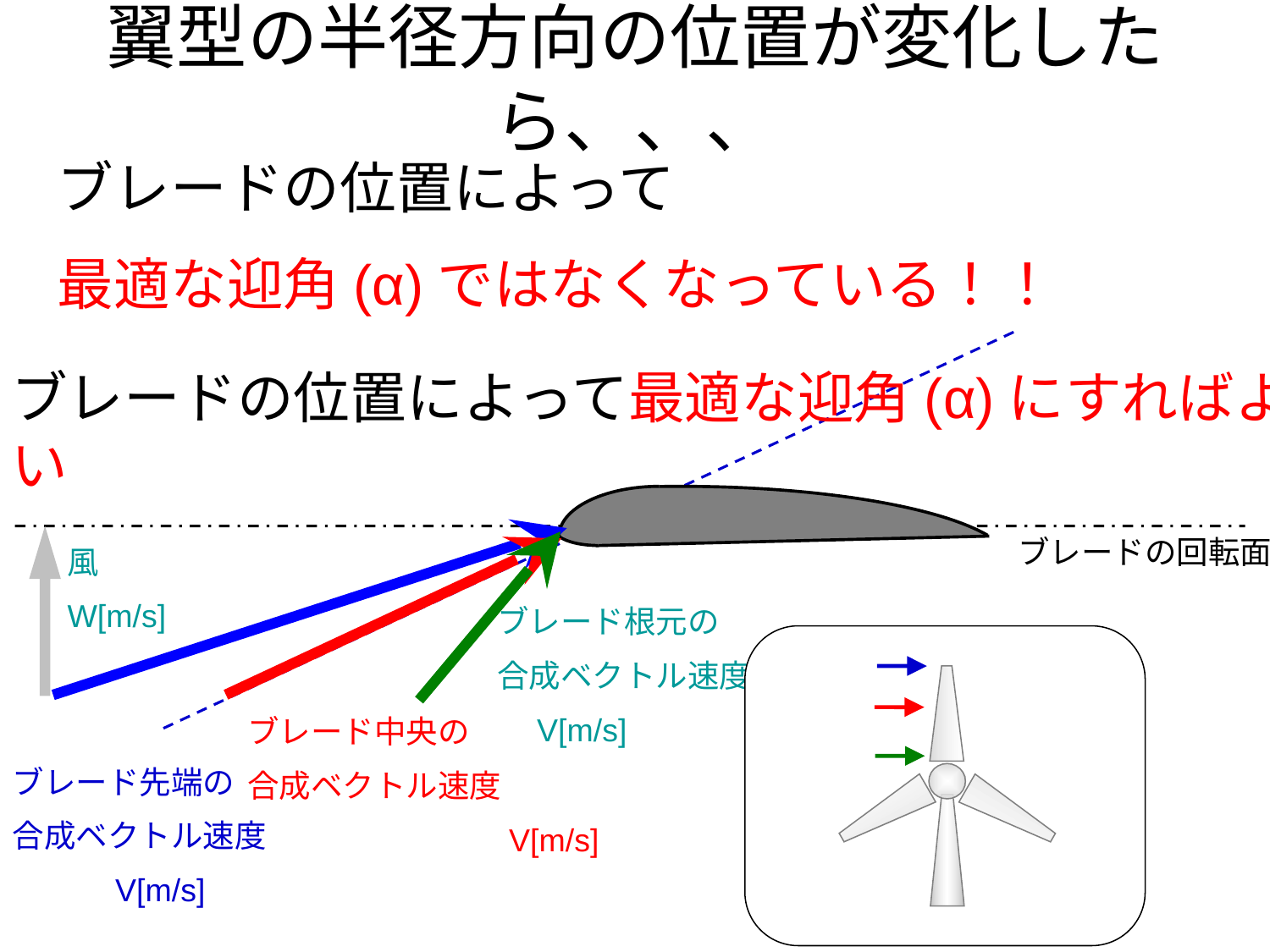

# 翼型の半径方向の位置が変化したら、、、
ブレードの位置によって
最適な迎角(α)ではなくなっている！！

ブレードの位置によって最適な迎角(α)にすればよい

ブレードの回転面

風
W[m/s]
ブレード根元の
合成ベクトル速度
　V[m/s]

ブレード中央の
合成ベクトル速度
　　　　　　　　V[m/s]

ブレード先端の
合成ベクトル速度
　　　V[m/s]